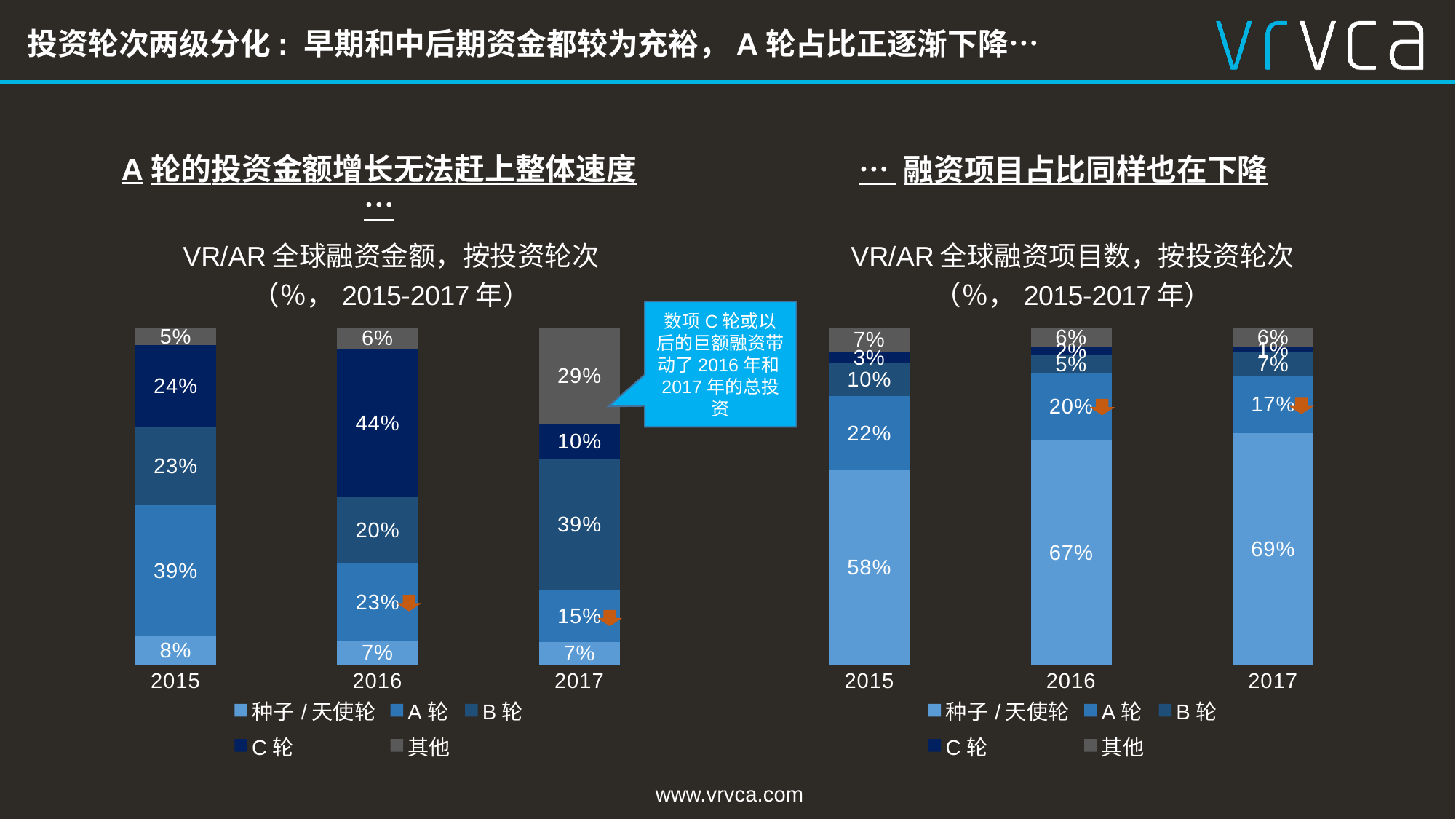

投资轮次两级分化: 早期和中后期资金都较为充裕，A轮占比正逐渐下降…
A轮的投资金额增长无法赶上整体速度 …
… 融资项目占比同样也在下降

### Chart: VR/AR全球融资金额，按投资轮次 （％，2015-2017年）

| Category | 种子/天使轮 | A轮 | B轮 | C轮 | 其他 |
|---|---|---|---|---|---|
| 2015 | 0.0842299057148563 | 0.388876970570298 | 0.233709232604202 | 0.240563390163474 | 0.052620500947169 |
| 2016 | 0.0719008362493329 | 0.229830377794911 | 0.19508688689876 | 0.440913943419726 | 0.0622679556372696 |
| 2017 | 0.0676036555184718 | 0.154703904435409 | 0.389493101827415 | 0.10256019381003 | 0.285639144408674 |

### Chart: VR/AR全球融资项目数，按投资轮次 （％，2015-2017年）

| Category | 种子/天使轮 | A轮 | B轮 | C轮 | 其他 |
|---|---|---|---|---|---|
| 2015 | 0.576271186440678 | 0.220338983050847 | 0.0974576271186441 | 0.0338983050847458 | 0.0720338983050848 |
| 2016 | 0.665882352941176 | 0.2 | 0.0517647058823529 | 0.0235294117647059 | 0.0588235294117646 |
| 2017 | 0.686847599164927 | 0.171189979123173 | 0.0688935281837161 | 0.0146137787056367 | 0.0584551148225471 |
数项C轮或以后的巨额融资带动了2016年和2017年的总投资

www.vrvca.com